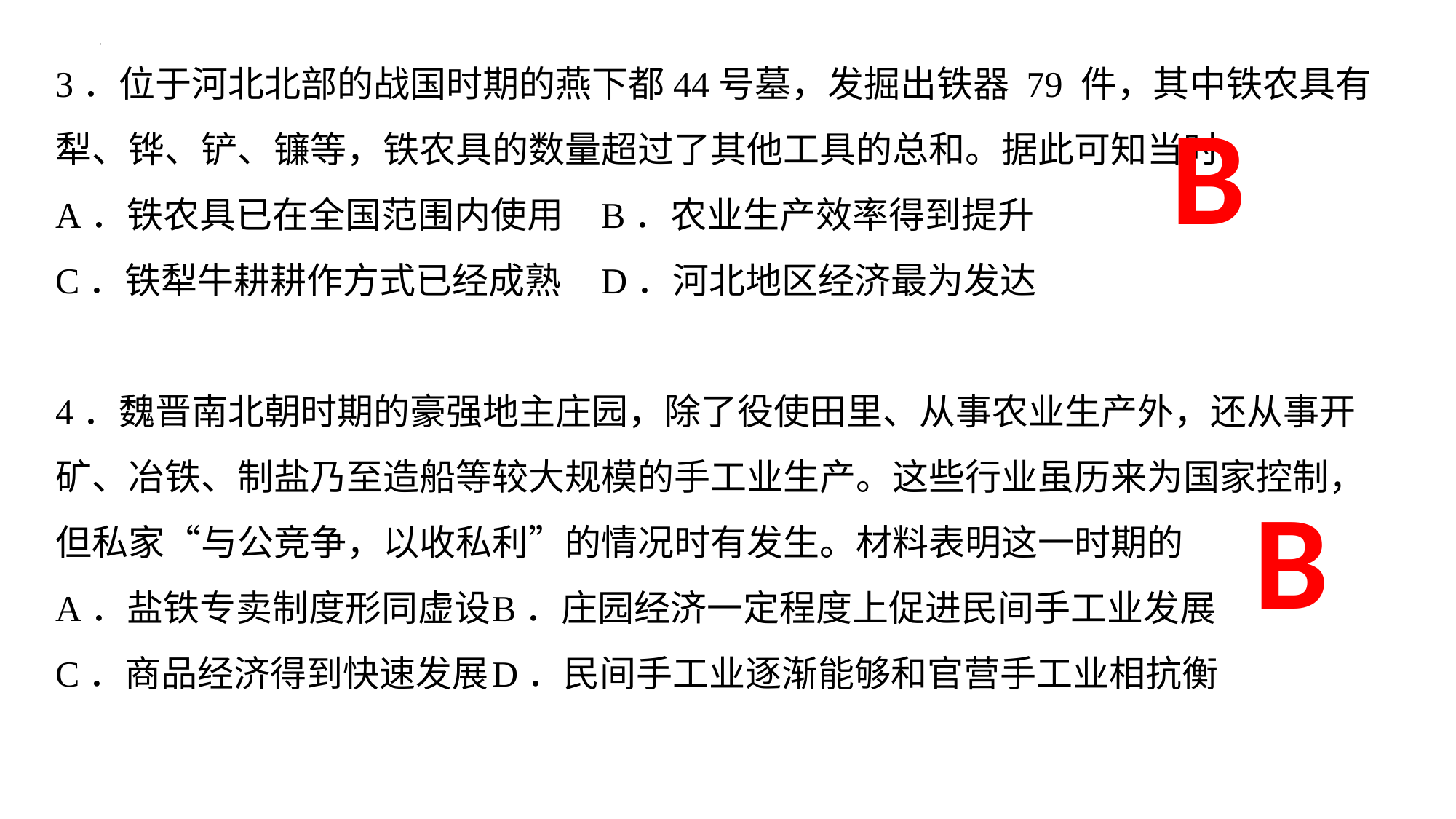

3．位于河北北部的战国时期的燕下都44号墓，发掘出铁器 79 件，其中铁农具有犁、铧、铲、镰等，铁农具的数量超过了其他工具的总和。据此可知当时
A．铁农具已在全国范围内使用	B．农业生产效率得到提升
C．铁犁牛耕耕作方式已经成熟	D．河北地区经济最为发达
B
4．魏晋南北朝时期的豪强地主庄园，除了役使田里、从事农业生产外，还从事开矿、冶铁、制盐乃至造船等较大规模的手工业生产。这些行业虽历来为国家控制，但私家“与公竞争，以收私利”的情况时有发生。材料表明这一时期的
A．盐铁专卖制度形同虚设	B．庄园经济一定程度上促进民间手工业发展
C．商品经济得到快速发展	D．民间手工业逐渐能够和官营手工业相抗衡
B